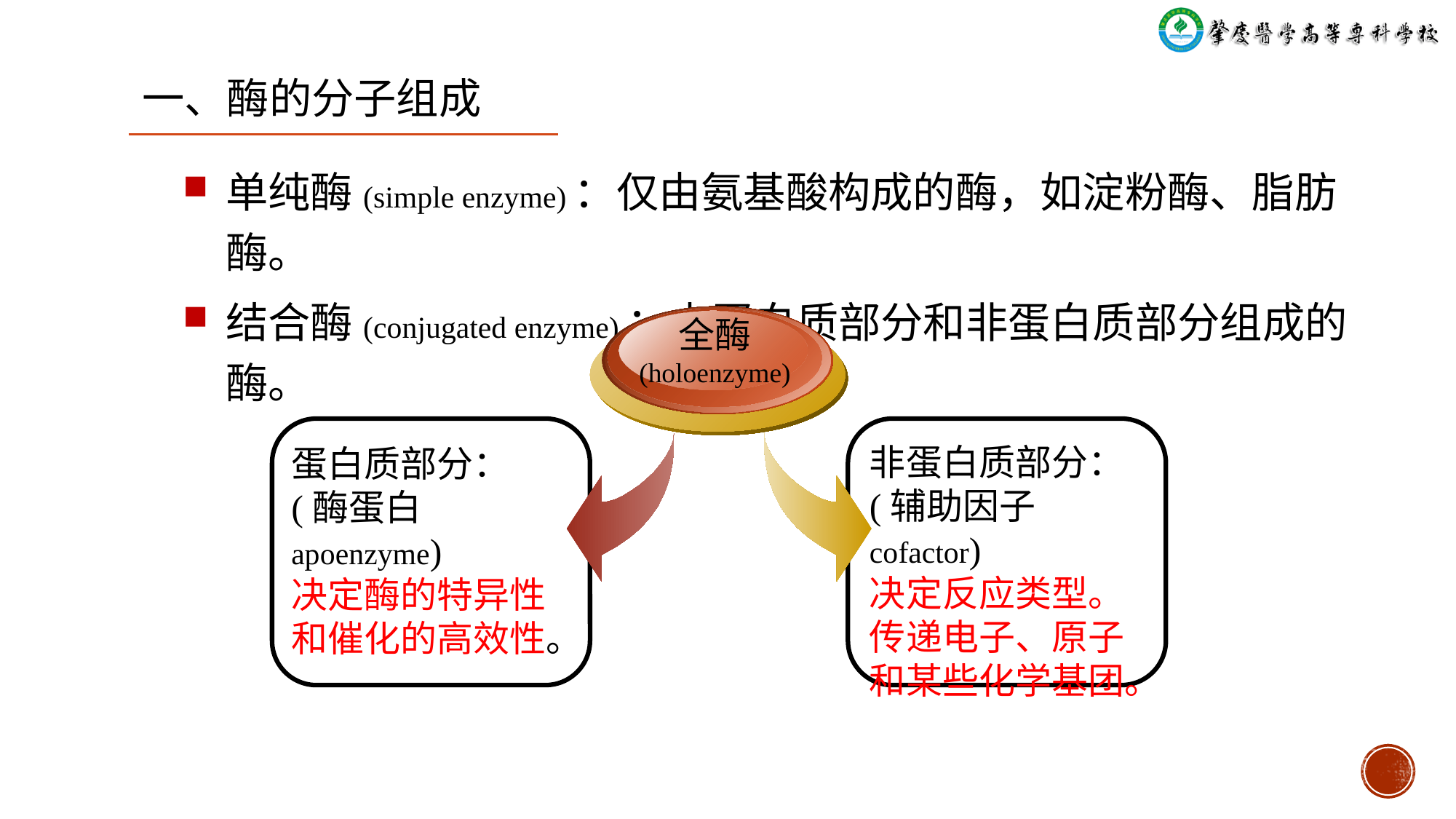

一、酶的分子组成
单纯酶(simple enzyme)：仅由氨基酸构成的酶，如淀粉酶、脂肪酶。
结合酶(conjugated enzyme)：由蛋白质部分和非蛋白质部分组成的酶。

全酶
(holoenzyme)

非蛋白质部分：
(辅助因子cofactor)
决定反应类型。传递电子、原子和某些化学基团。
蛋白质部分：
(酶蛋白apoenzyme)
决定酶的特异性和催化的高效性。